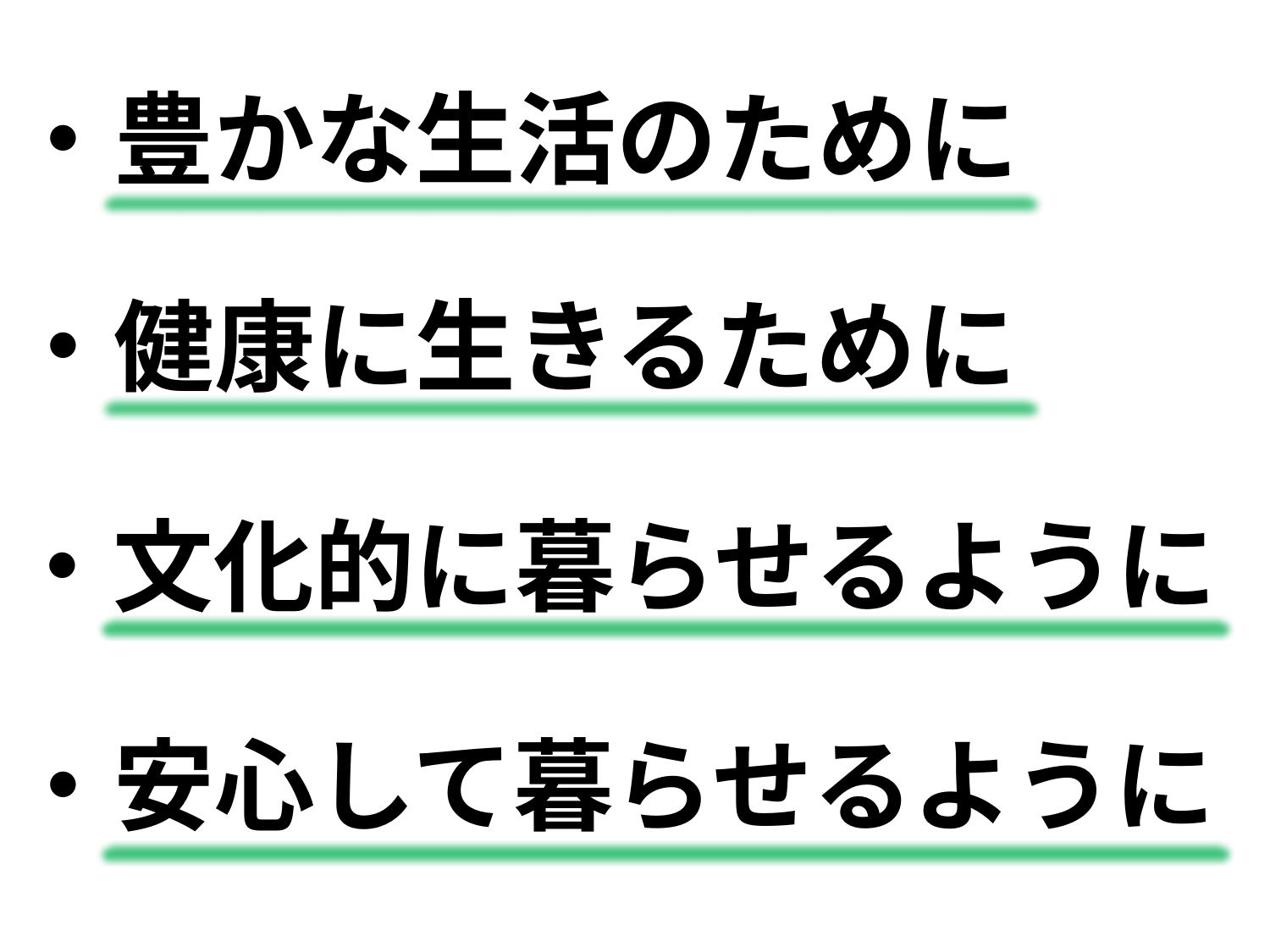

・豊かな生活のために

・健康に生きるために

・文化的に暮らせるように

・安心して暮らせるように